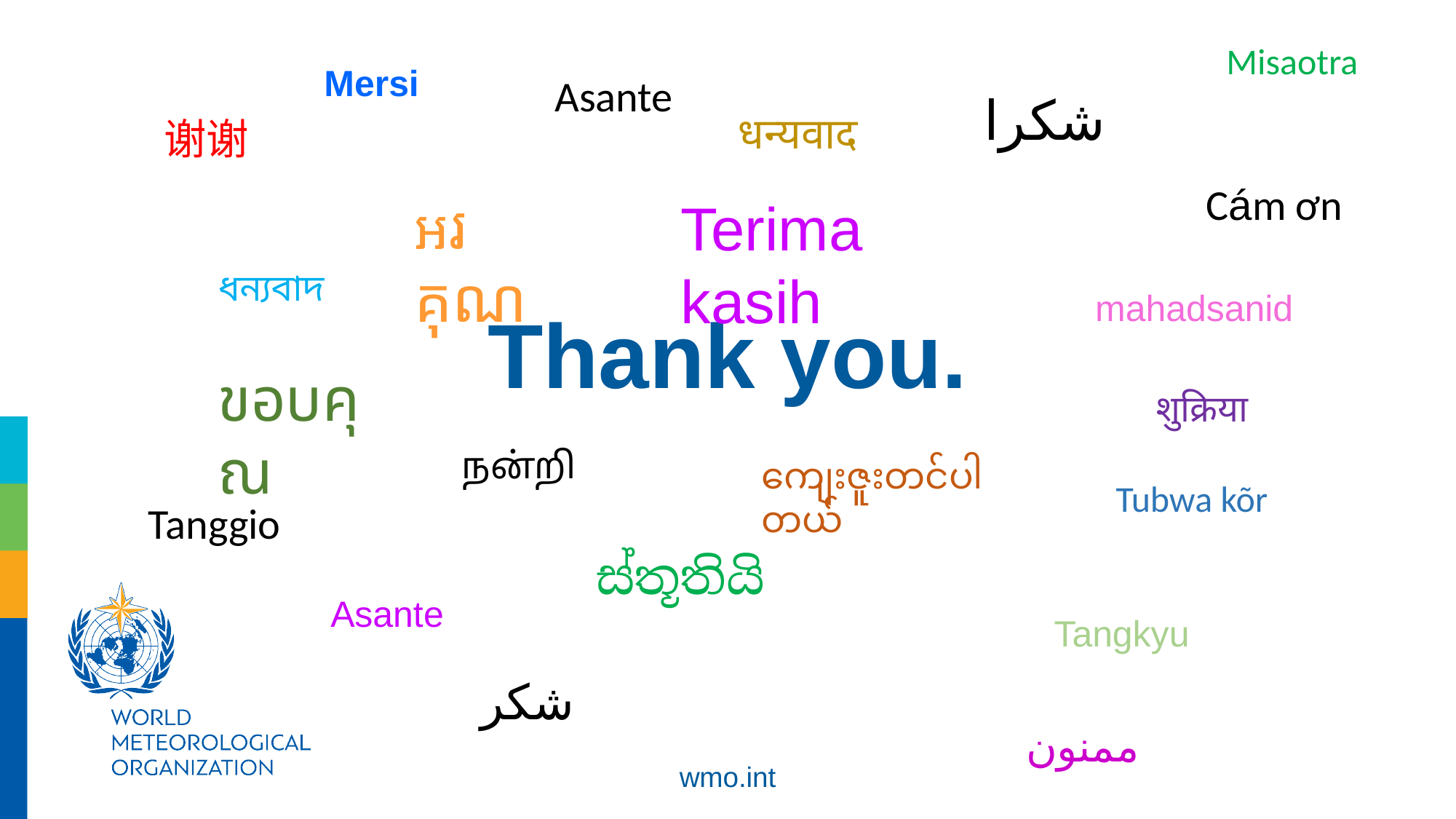

Misaotra
Mersi
Asante
شكرا
धन्यवाद
谢谢
Cám ơn
ឣរគុណ
Terima kasih
ধন্যবাদ
# Thank you.
mahadsanid
ขอบคุณ
शुक्रिया
நன்றி
ကျေးဇူးတင်ပါတယ်
Tubwa kõr
Tanggio
ස්තූතියි
Asante
Tangkyu
شكر
ممنون
wmo.int